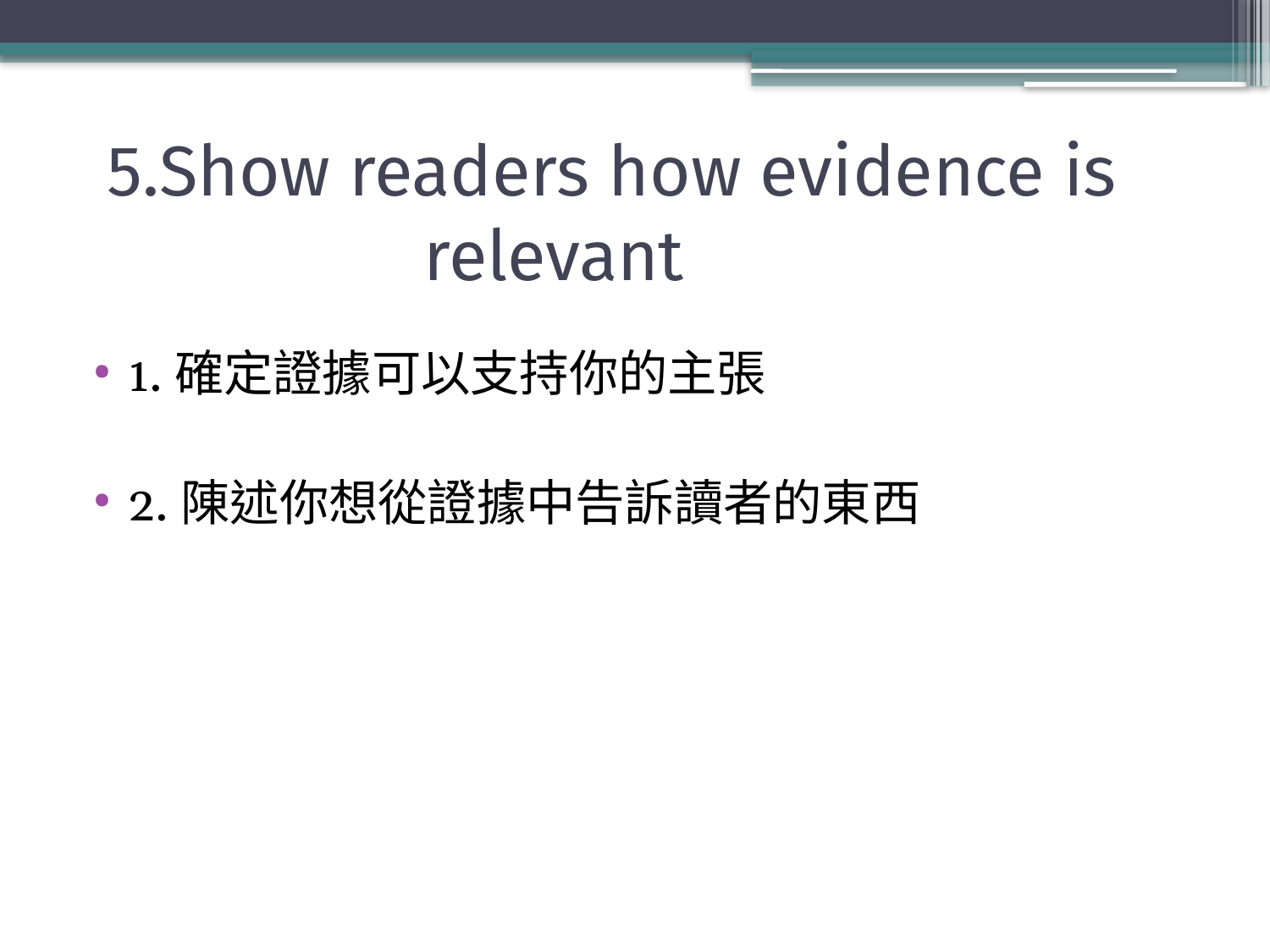

# 5.Show readers how evidence is relevant
1.確定證據可以支持你的主張

2.陳述你想從證據中告訴讀者的東西